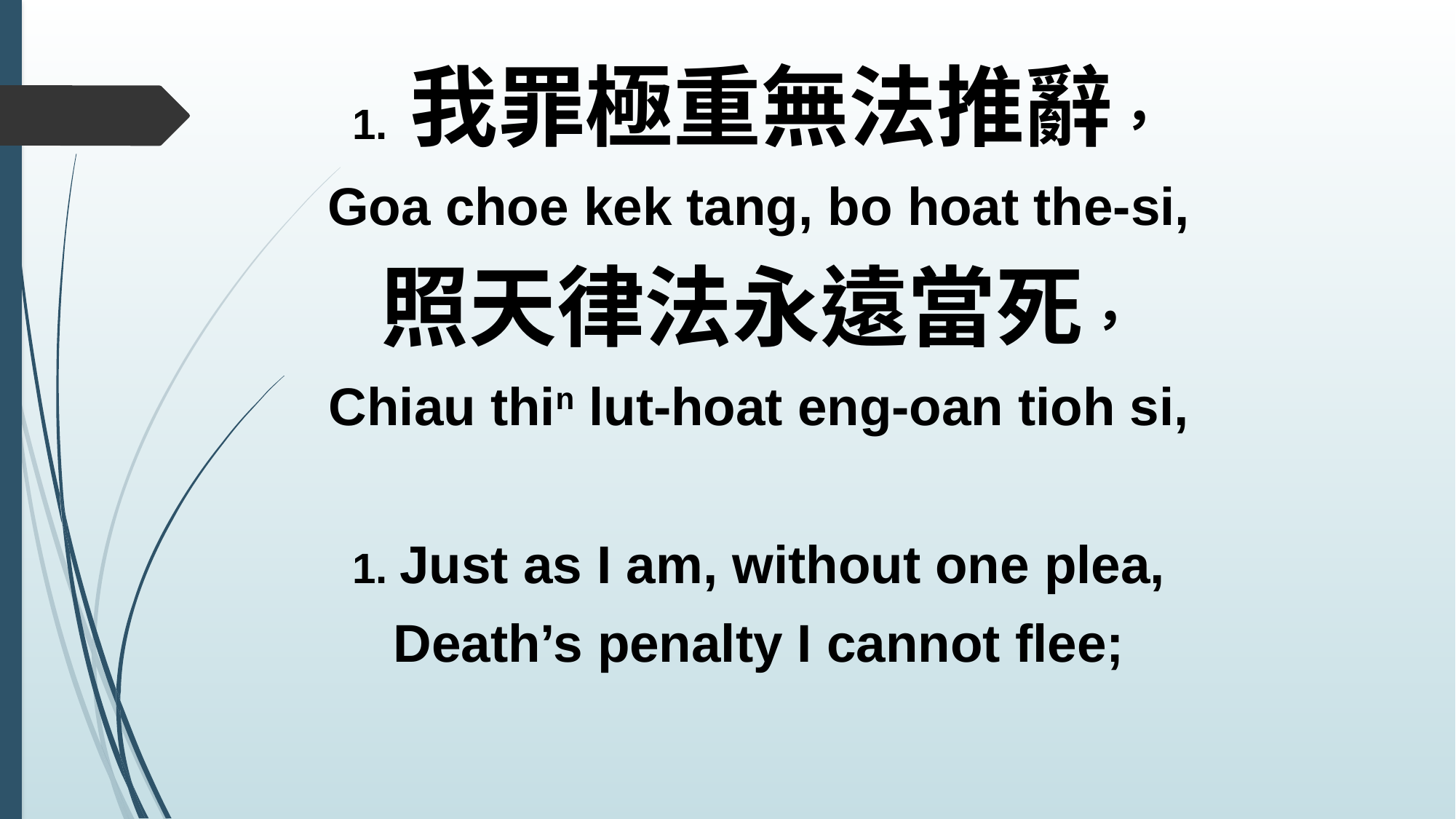

1. 我罪極重無法推辭，
Goa choe kek tang, bo hoat the-si,
照天律法永遠當死，
Chiau thin lut-hoat eng-oan tioh si,

1. Just as I am, without one plea,
Death’s penalty I cannot flee;